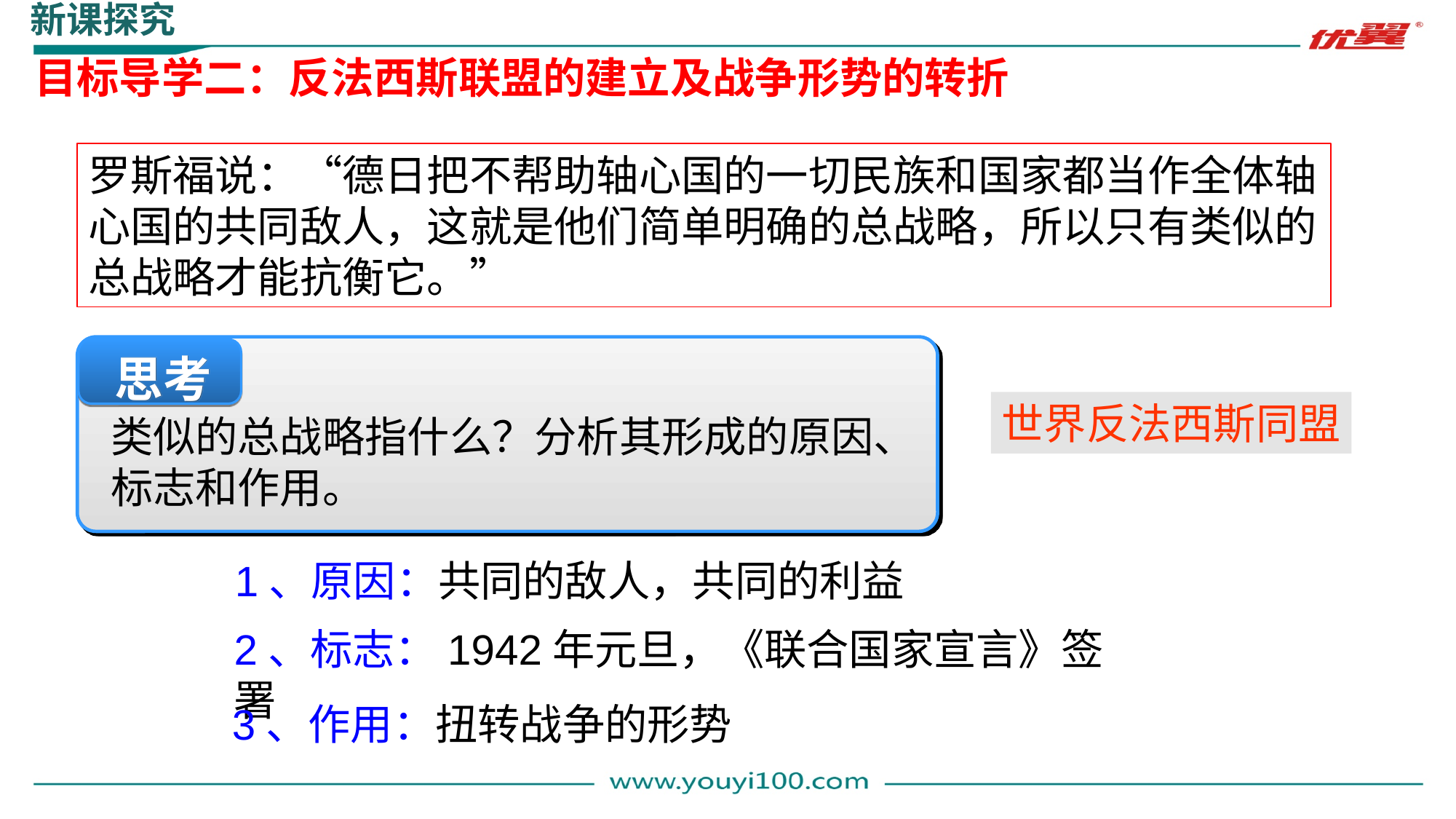

新课探究
目标导学二：反法西斯联盟的建立及战争形势的转折
罗斯福说：“德日把不帮助轴心国的一切民族和国家都当作全体轴心国的共同敌人，这就是他们简单明确的总战略，所以只有类似的总战略才能抗衡它。”

思考
世界反法西斯同盟
类似的总战略指什么？分析其形成的原因、标志和作用。
1、原因：共同的敌人，共同的利益
2、标志：1942年元旦，《联合国家宣言》签署
3、作用：扭转战争的形势